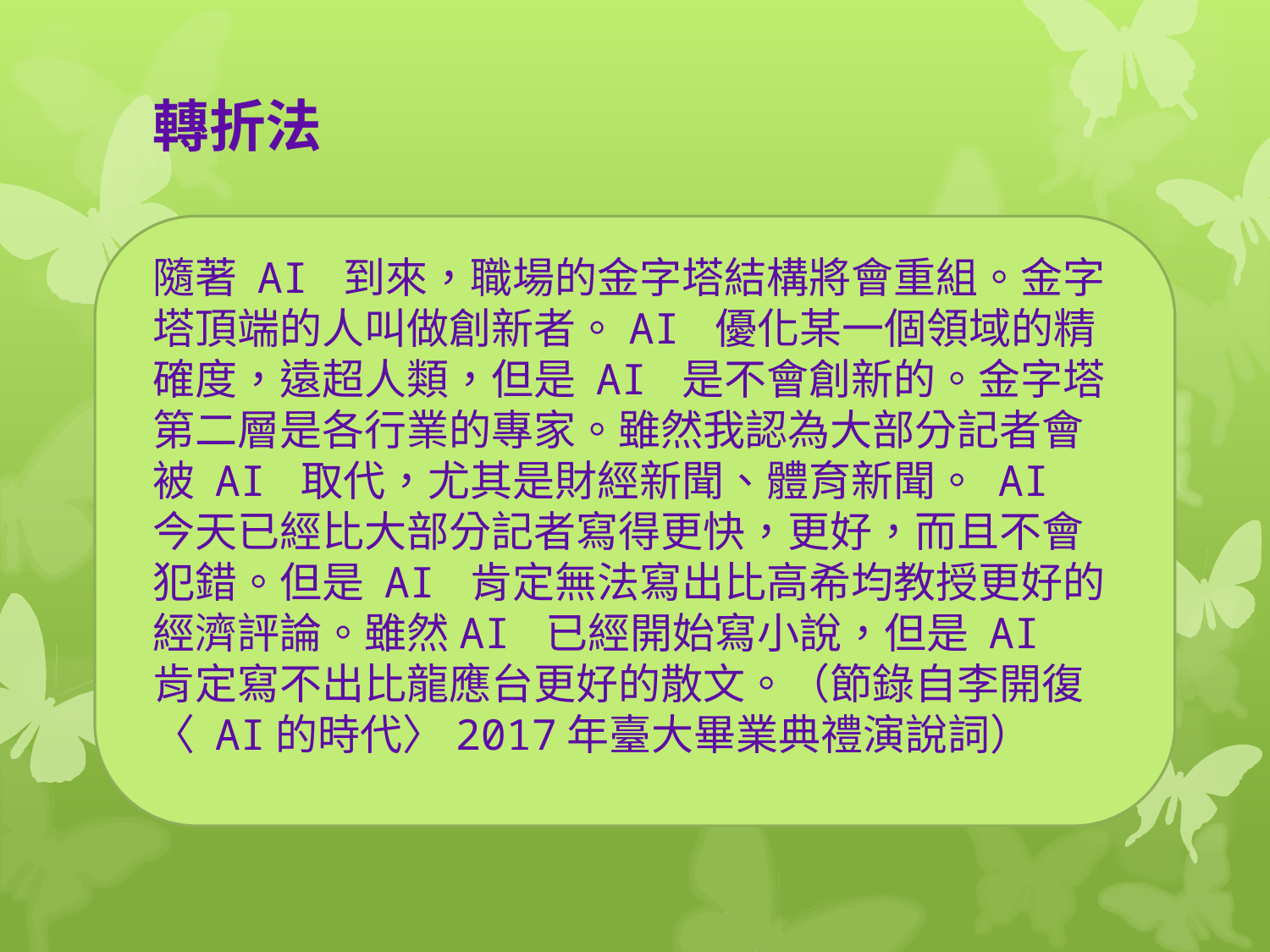

# 轉折法

隨著 AI 到來，職場的金字塔結構將會重組。金字塔頂端的人叫做創新者。AI 優化某一個領域的精確度，遠超人類，但是 AI 是不會創新的。金字塔第二層是各行業的專家。雖然我認為大部分記者會被 AI 取代，尤其是財經新聞、體育新聞。 AI 今天已經比大部分記者寫得更快，更好，而且不會犯錯。但是 AI 肯定無法寫出比高希均教授更好的經濟評論。雖然AI 已經開始寫小說，但是 AI 肯定寫不出比龍應台更好的散文。（節錄自李開復〈 AI的時代〉2017年臺大畢業典禮演說詞）